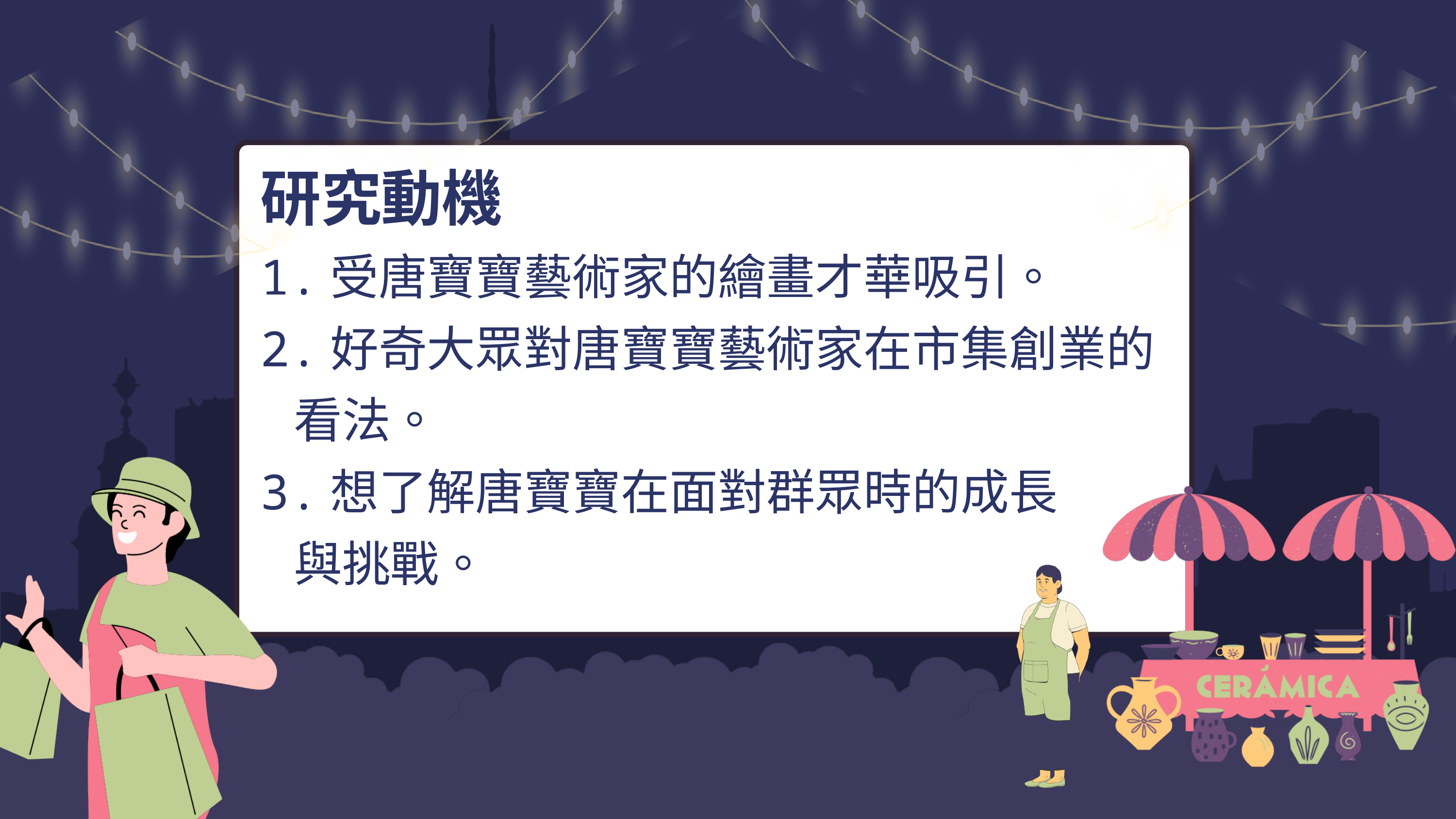

研究動機
1.受唐寶寶藝術家的繪畫才華吸引。
2.好奇大眾對唐寶寶藝術家在市集創業的
  看法。
3.想了解唐寶寶在面對群眾時的成長
  與挑戰。